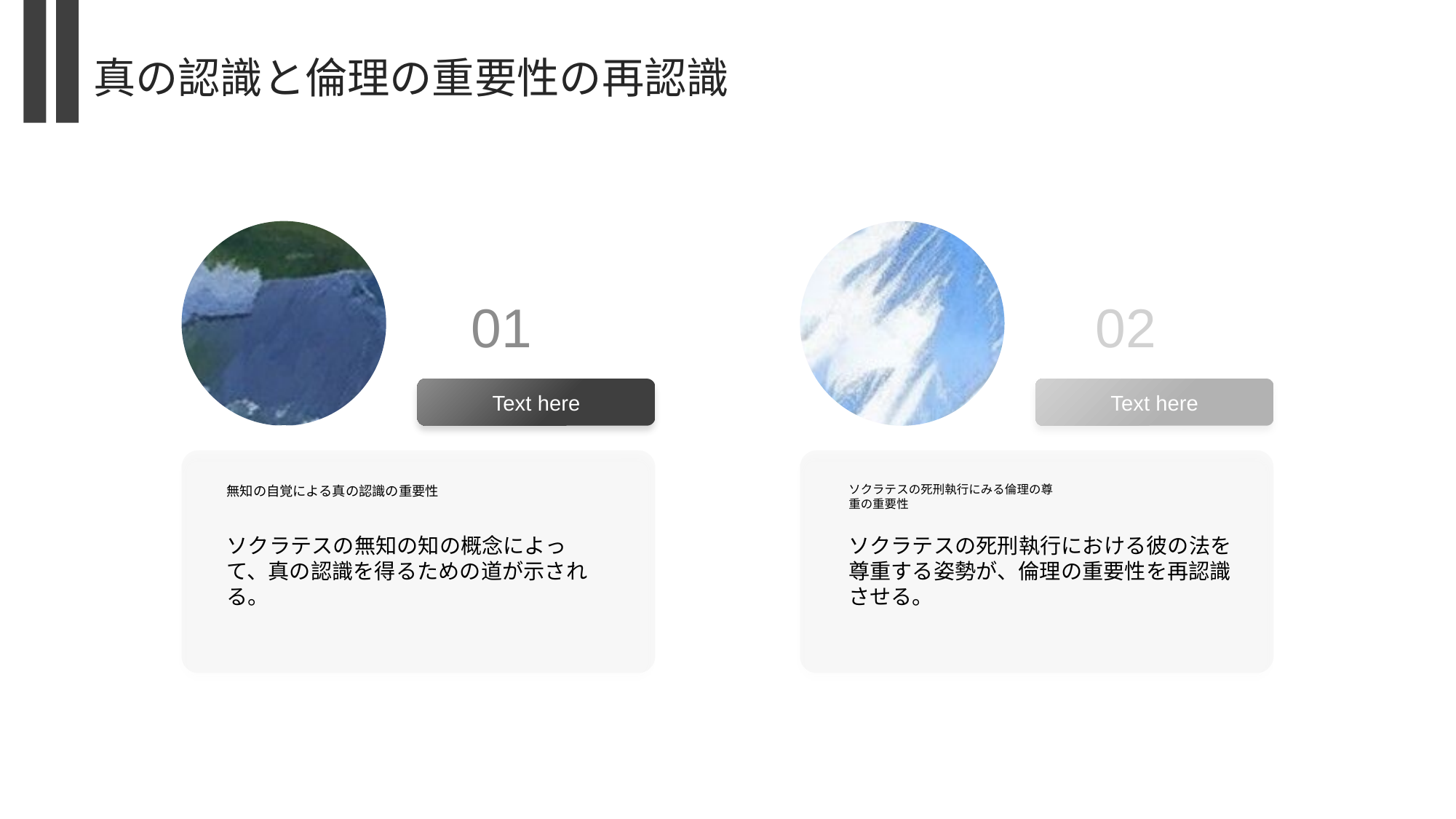

真の認識と倫理の重要性の再認識

02
01
Text here
Text here

無知の自覚による真の認識の重要性
ソクラテスの死刑執行にみる倫理の尊重の重要性
ソクラテスの無知の知の概念によって、真の認識を得るための道が示される。
ソクラテスの死刑執行における彼の法を尊重する姿勢が、倫理の重要性を再認識させる。